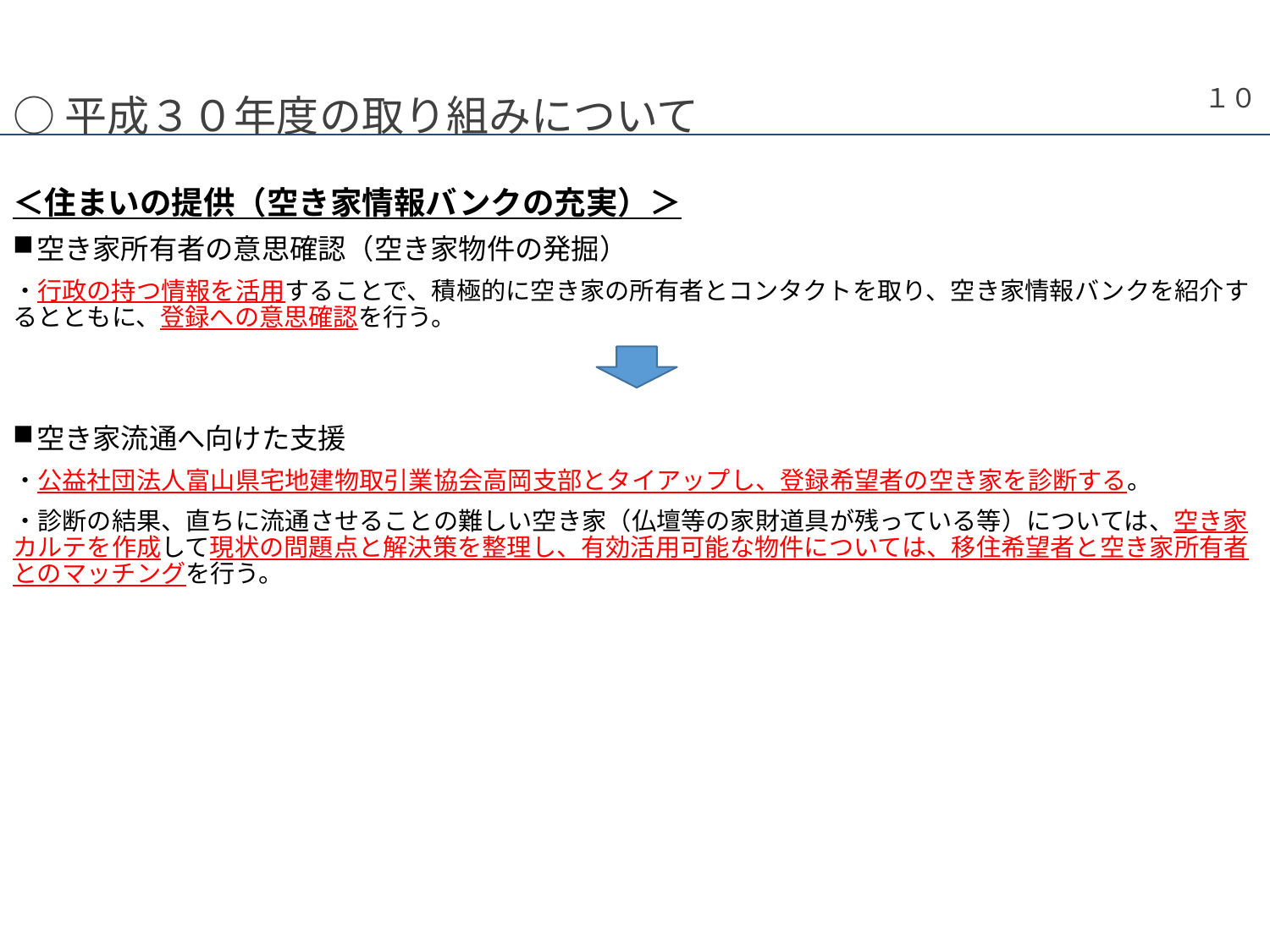

１０
○平成３０年度の取り組みについて
＜住まいの提供（空き家情報バンクの充実）＞
空き家所有者の意思確認（空き家物件の発掘）
・行政の持つ情報を活用することで、積極的に空き家の所有者とコンタクトを取り、空き家情報バンクを紹介するとともに、登録への意思確認を行う。

空き家流通へ向けた支援
・公益社団法人富山県宅地建物取引業協会高岡支部とタイアップし、登録希望者の空き家を診断する。
・診断の結果、直ちに流通させることの難しい空き家（仏壇等の家財道具が残っている等）については、空き家カルテを作成して現状の問題点と解決策を整理し、有効活用可能な物件については、移住希望者と空き家所有者とのマッチングを行う。